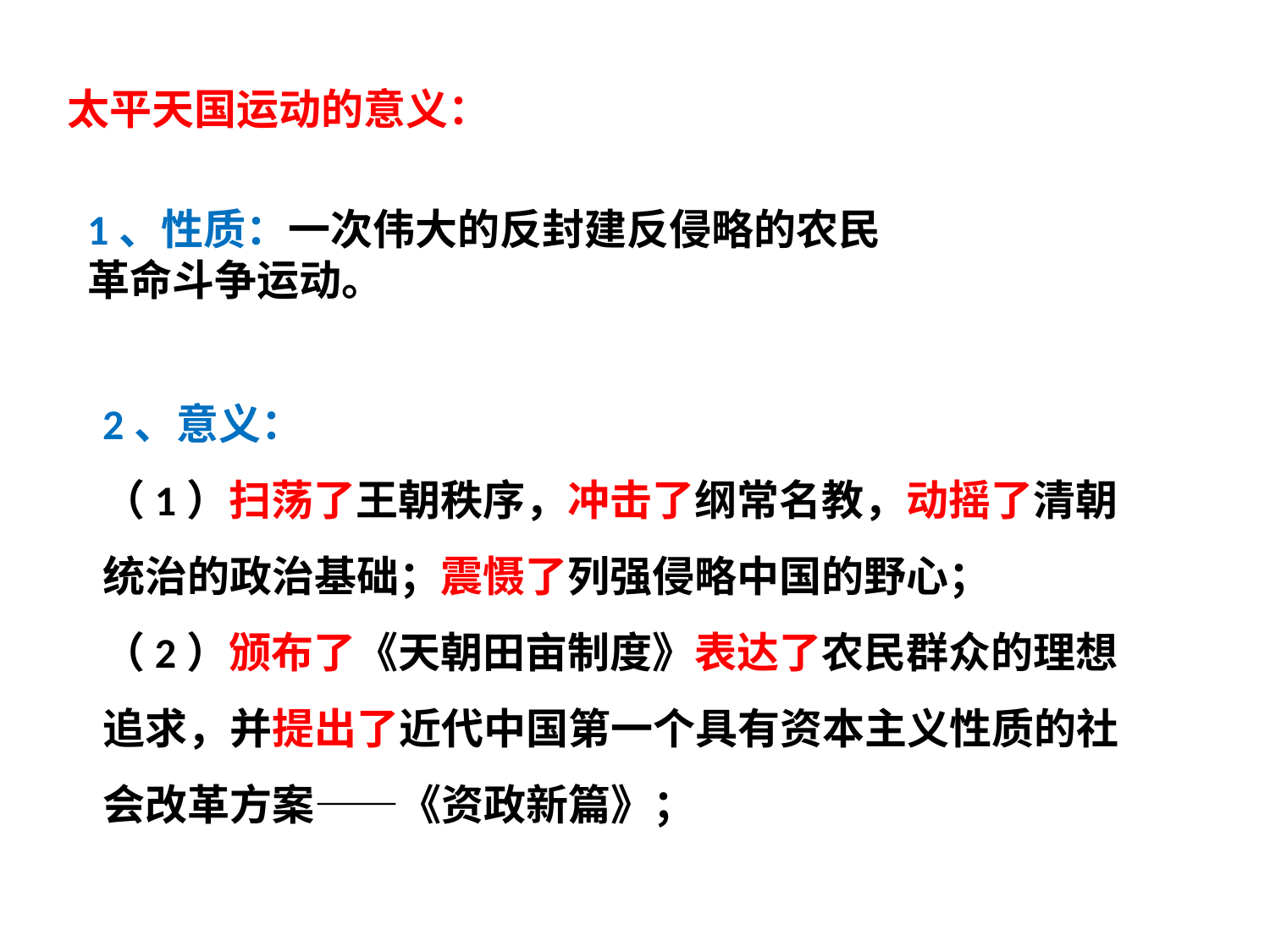

太平天国运动的意义：
1、性质：一次伟大的反封建反侵略的农民革命斗争运动。
2、意义：
（1）扫荡了王朝秩序，冲击了纲常名教，动摇了清朝统治的政治基础；震慑了列强侵略中国的野心；
（2）颁布了《天朝田亩制度》表达了农民群众的理想追求，并提出了近代中国第一个具有资本主义性质的社会改革方案——《资政新篇》；